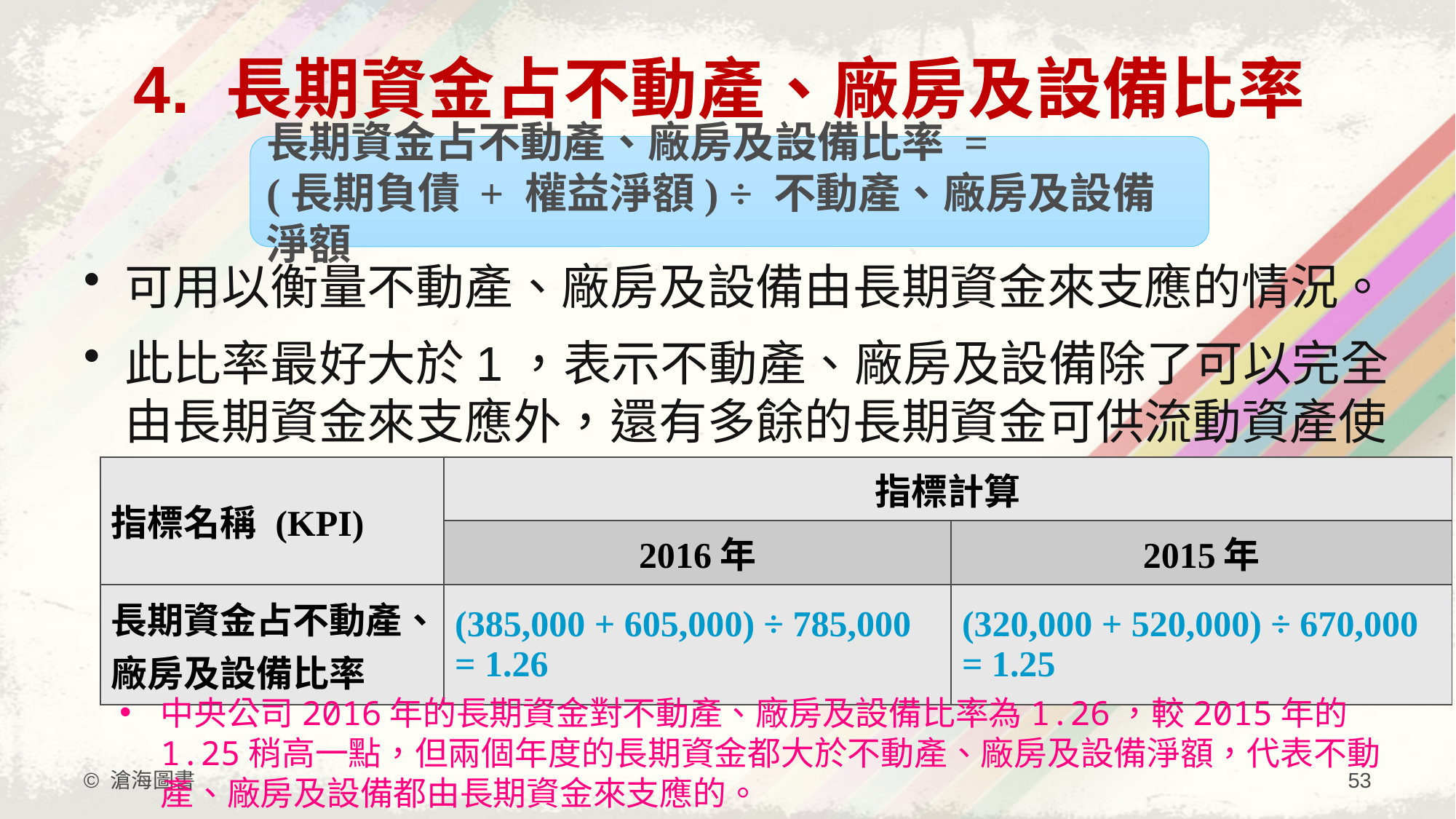

# 4. 長期資金占不動產、廠房及設備比率
長期資金占不動產、廠房及設備比率 =
(長期負債 + 權益淨額) ÷ 不動產、廠房及設備淨額
可用以衡量不動產、廠房及設備由長期資金來支應的情況。
此比率最好大於1，表示不動產、廠房及設備除了可以完全由長期資金來支應外，還有多餘的長期資金可供流動資產使用。

| 指標名稱 (KPI) | 指標計算 |  |
| --- | --- | --- |
|  | 2016年 | 2015年 |
| 長期資金占不動產、廠房及設備比率 | (385,000 + 605,000) ÷ 785,000 = 1.26 | (320,000 + 520,000) ÷ 670,000 = 1.25 |
中央公司2016年的長期資金對不動產、廠房及設備比率為1.26，較2015年的1.25稍高一點，但兩個年度的長期資金都大於不動產、廠房及設備淨額，代表不動產、廠房及設備都由長期資金來支應的。
© 滄海圖書
53